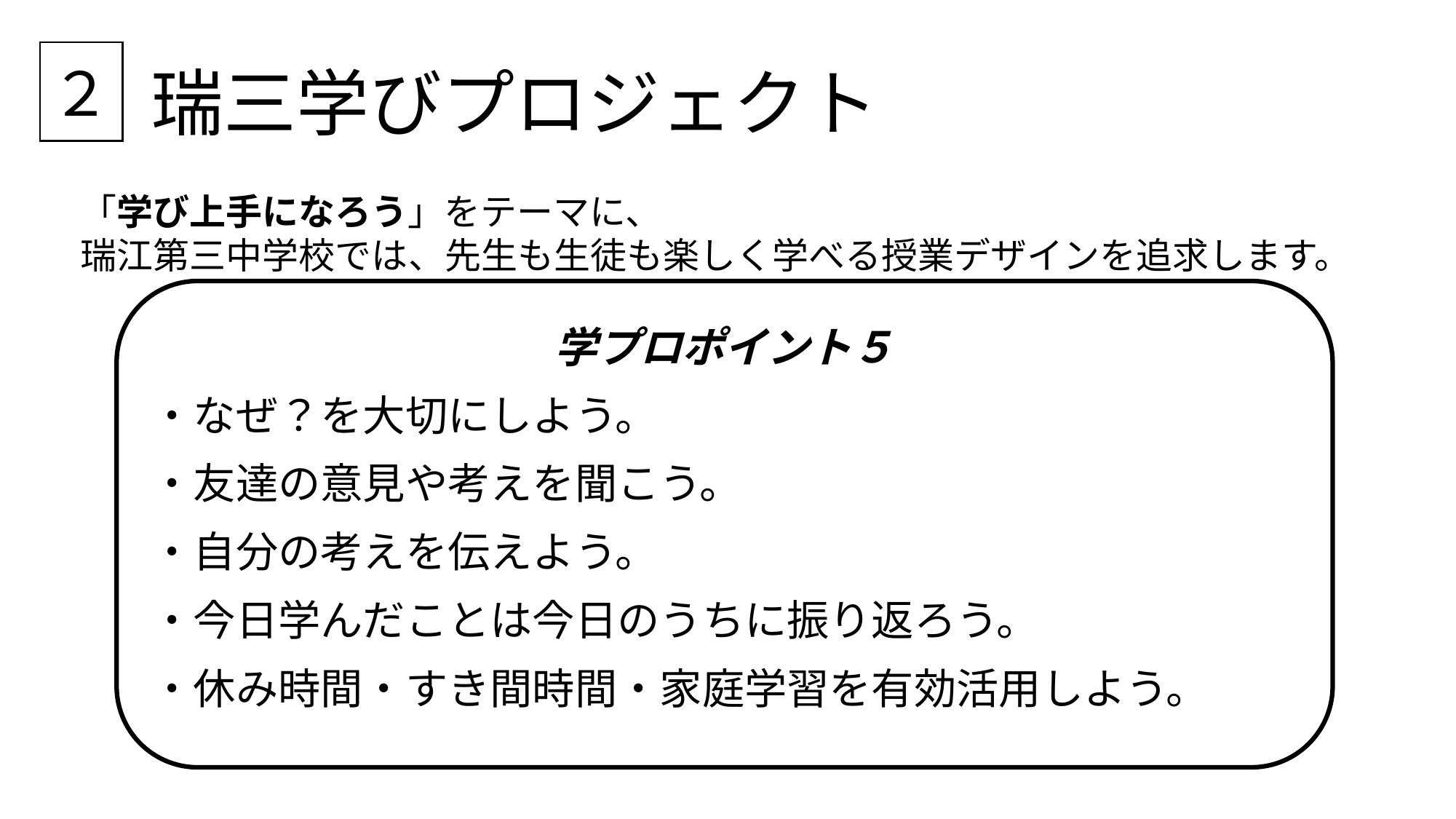

２
瑞三学びプロジェクト
「学び上手になろう」をテーマに、
瑞江第三中学校では、先生も生徒も楽しく学べる授業デザインを追求します。
学プロポイント５
・なぜ？を大切にしよう。
・友達の意見や考えを聞こう。
・自分の考えを伝えよう。
・今日学んだことは今日のうちに振り返ろう。
・休み時間・すき間時間・家庭学習を有効活用しよう。